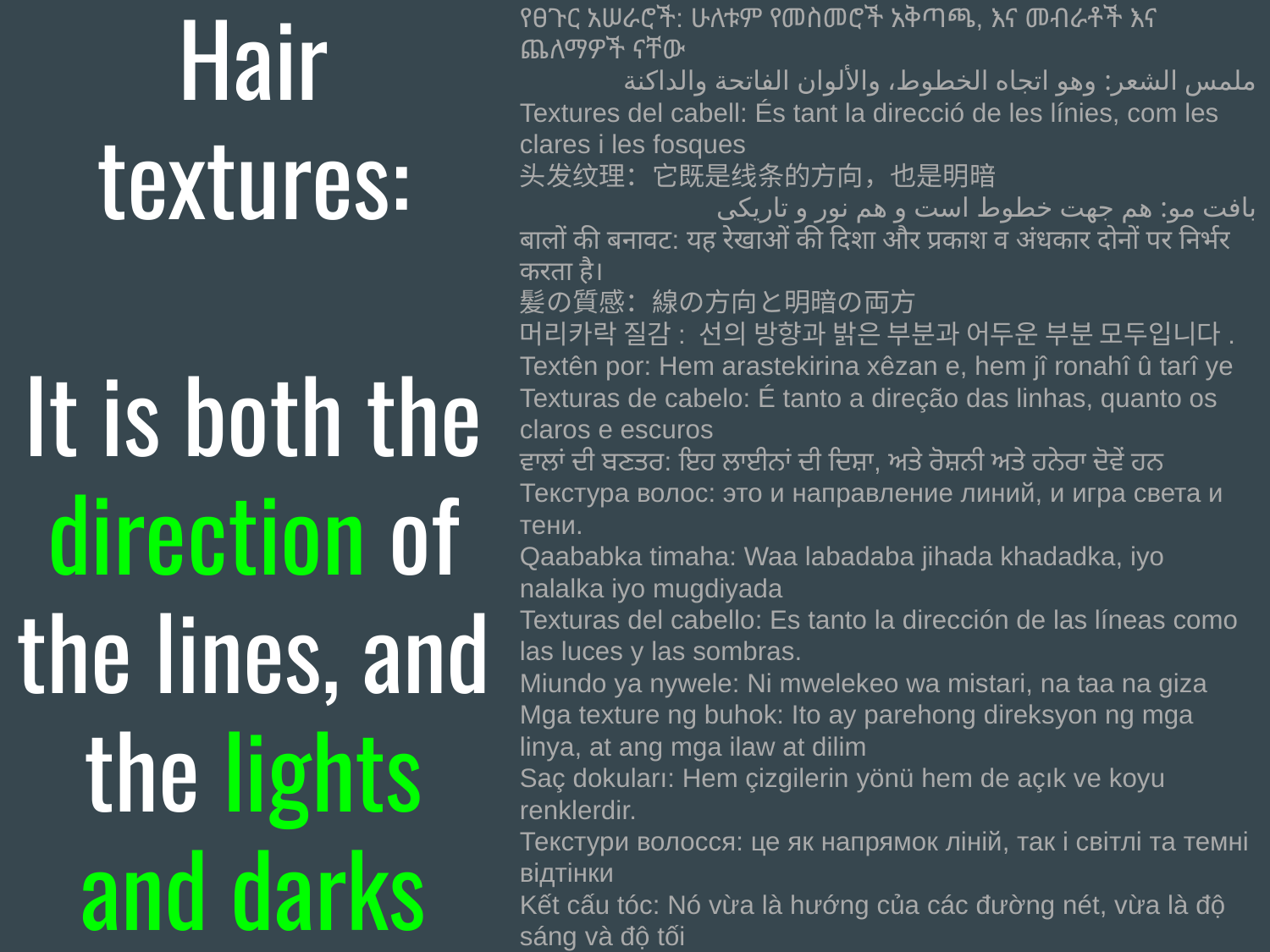

Hair textures:

It is both the direction of the lines, and the lights and darks
የፀጉር አሠራሮች: ሁለቱም የመስመሮች አቅጣጫ, እና መብራቶች እና ጨለማዎች ናቸው
ملمس الشعر: وهو اتجاه الخطوط، والألوان الفاتحة والداكنة
Textures del cabell: És tant la direcció de les línies, com les clares i les fosques
头发纹理：它既是线条的方向，也是明暗
بافت مو: هم جهت خطوط است و هم نور و تاریکی
बालों की बनावट: यह रेखाओं की दिशा और प्रकाश व अंधकार दोनों पर निर्भर करता है।
髪の質感：線の方向と明暗の両方
머리카락 질감: 선의 방향과 밝은 부분과 어두운 부분 모두입니다.
Textên por: Hem arastekirina xêzan e, hem jî ronahî û tarî ye
Texturas de cabelo: É tanto a direção das linhas, quanto os claros e escuros
ਵਾਲਾਂ ਦੀ ਬਣਤਰ: ਇਹ ਲਾਈਨਾਂ ਦੀ ਦਿਸ਼ਾ, ਅਤੇ ਰੋਸ਼ਨੀ ਅਤੇ ਹਨੇਰਾ ਦੋਵੇਂ ਹਨ
Текстура волос: это и направление линий, и игра света и тени.
Qaababka timaha: Waa labadaba jihada khadadka, iyo nalalka iyo mugdiyada
Texturas del cabello: Es tanto la dirección de las líneas como las luces y las sombras.
Miundo ya nywele: Ni mwelekeo wa mistari, na taa na giza
Mga texture ng buhok: Ito ay parehong direksyon ng mga linya, at ang mga ilaw at dilim
Saç dokuları: Hem çizgilerin yönü hem de açık ve koyu renklerdir.
Текстури волосся: це як напрямок ліній, так і світлі та темні відтінки
Kết cấu tóc: Nó vừa là hướng của các đường nét, vừa là độ sáng và độ tối